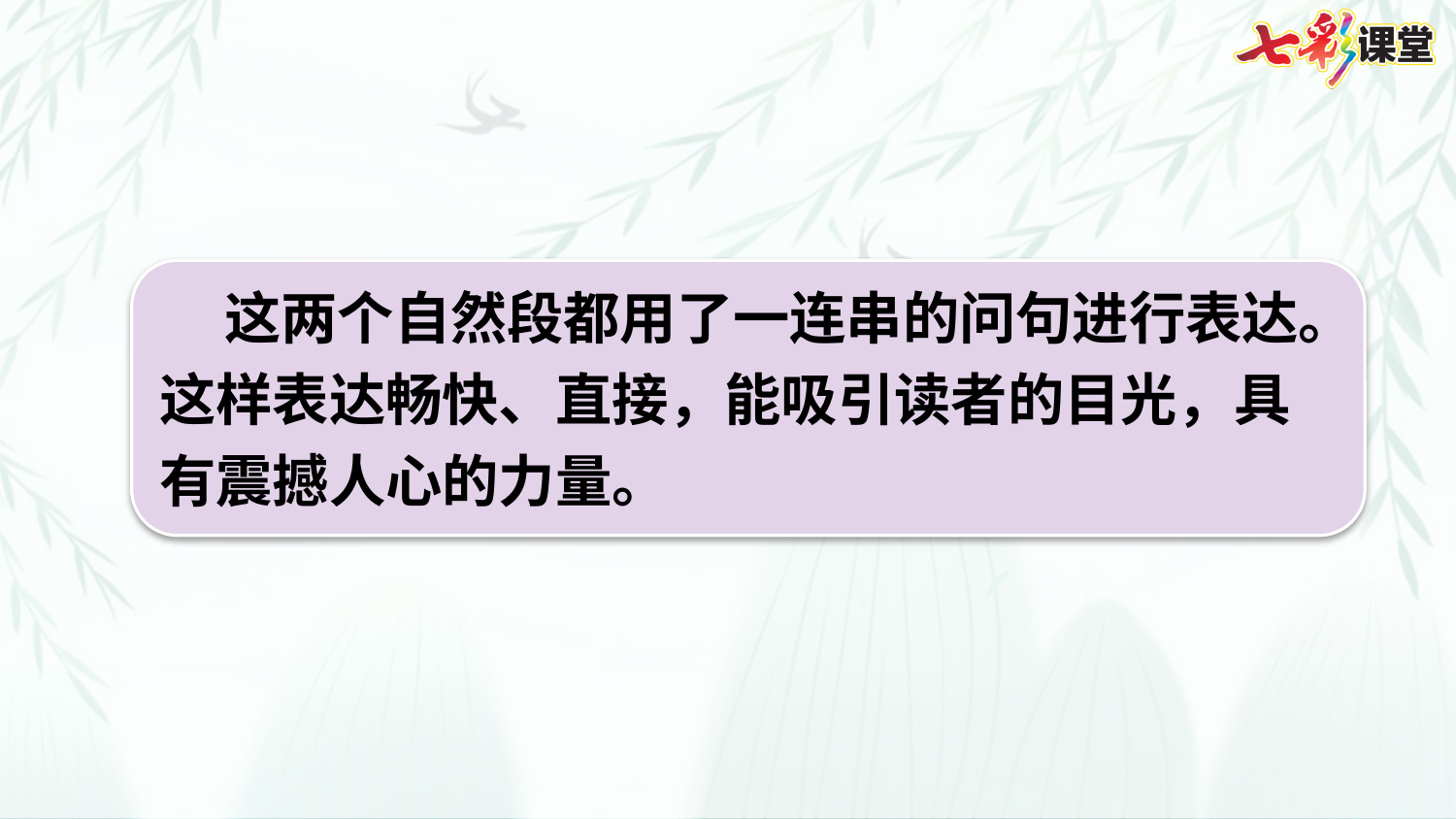

这两个自然段都用了一连串的问句进行表达。这样表达畅快、直接，能吸引读者的目光，具有震撼人心的力量。